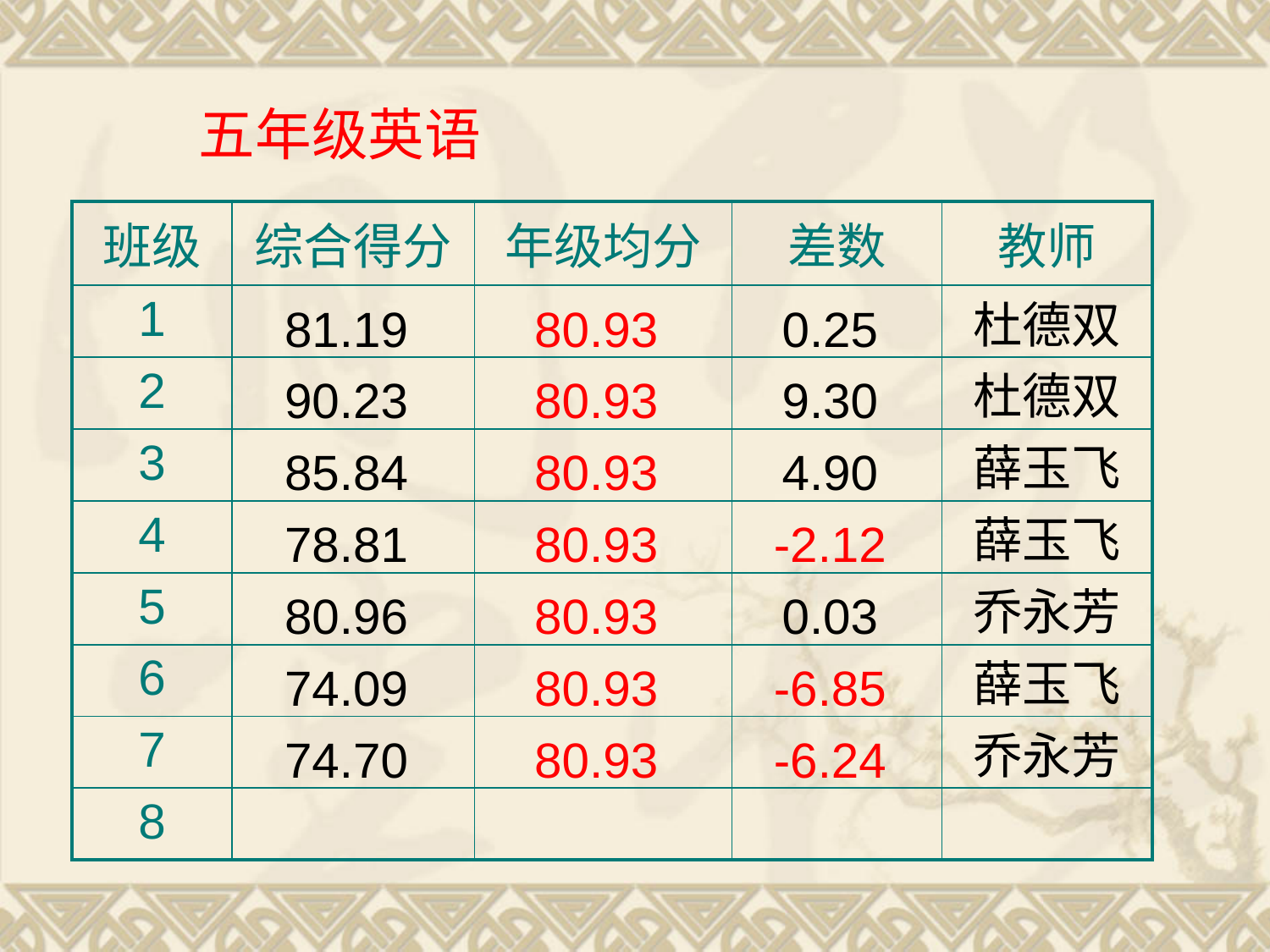

五年级英语
| 班级 | 综合得分 | 年级均分 | 差数 | 教师 |
| --- | --- | --- | --- | --- |
| 1 | 81.19 | 80.93 | 0.25 | 杜德双 |
| 2 | 90.23 | 80.93 | 9.30 | 杜德双 |
| 3 | 85.84 | 80.93 | 4.90 | 薛玉飞 |
| 4 | 78.81 | 80.93 | -2.12 | 薛玉飞 |
| 5 | 80.96 | 80.93 | 0.03 | 乔永芳 |
| 6 | 74.09 | 80.93 | -6.85 | 薛玉飞 |
| 7 | 74.70 | 80.93 | -6.24 | 乔永芳 |
| 8 |  |  |  |  |